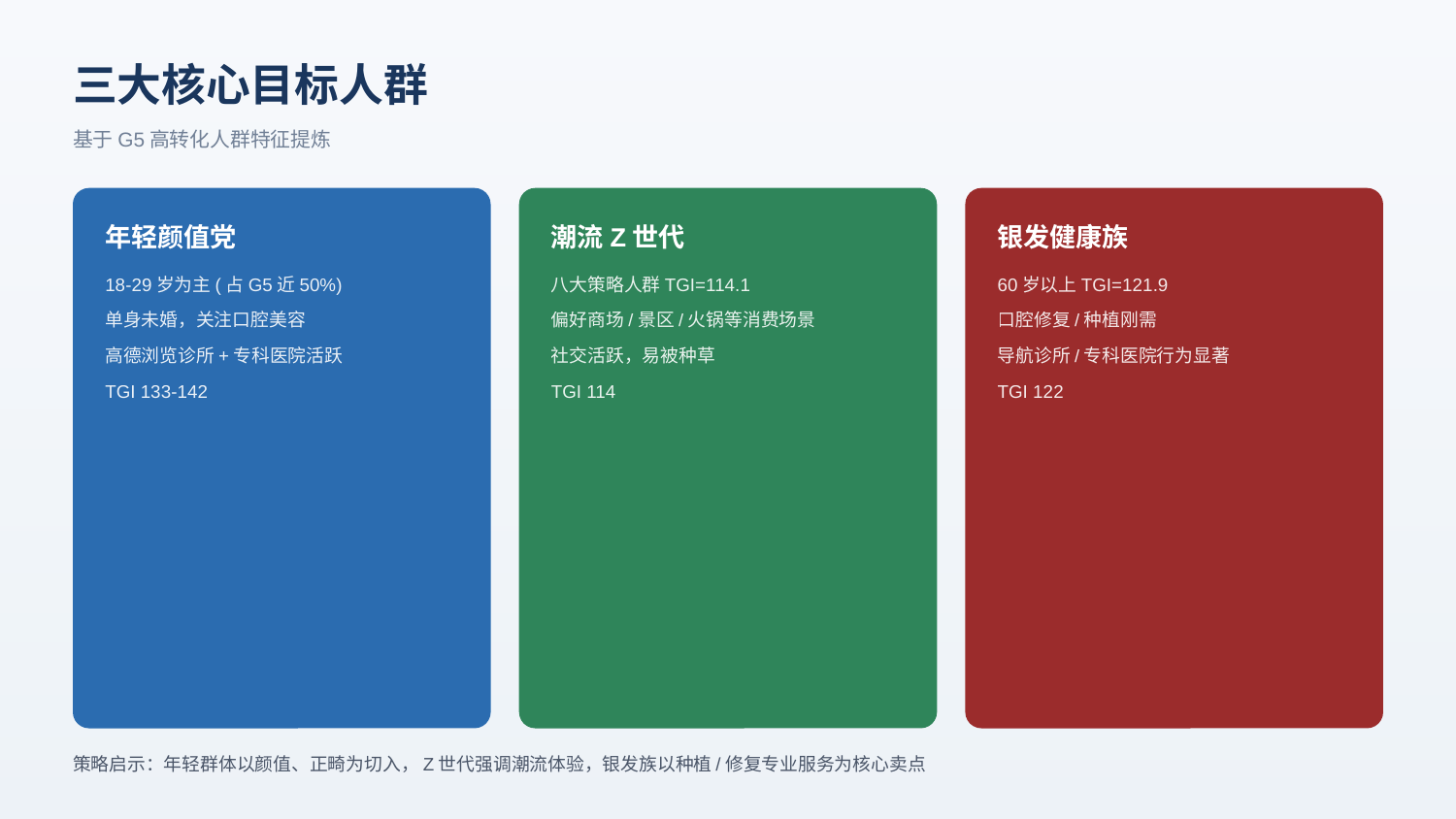

三大核心目标人群
基于G5高转化人群特征提炼

年轻颜值党
潮流Z世代
银发健康族
18-29岁为主(占G5近50%)
八大策略人群TGI=114.1
60岁以上TGI=121.9
单身未婚，关注口腔美容
偏好商场/景区/火锅等消费场景
口腔修复/种植刚需
高德浏览诊所+专科医院活跃
社交活跃，易被种草
导航诊所/专科医院行为显著
TGI 133-142
TGI 114
TGI 122
策略启示：年轻群体以颜值、正畸为切入，Z世代强调潮流体验，银发族以种植/修复专业服务为核心卖点